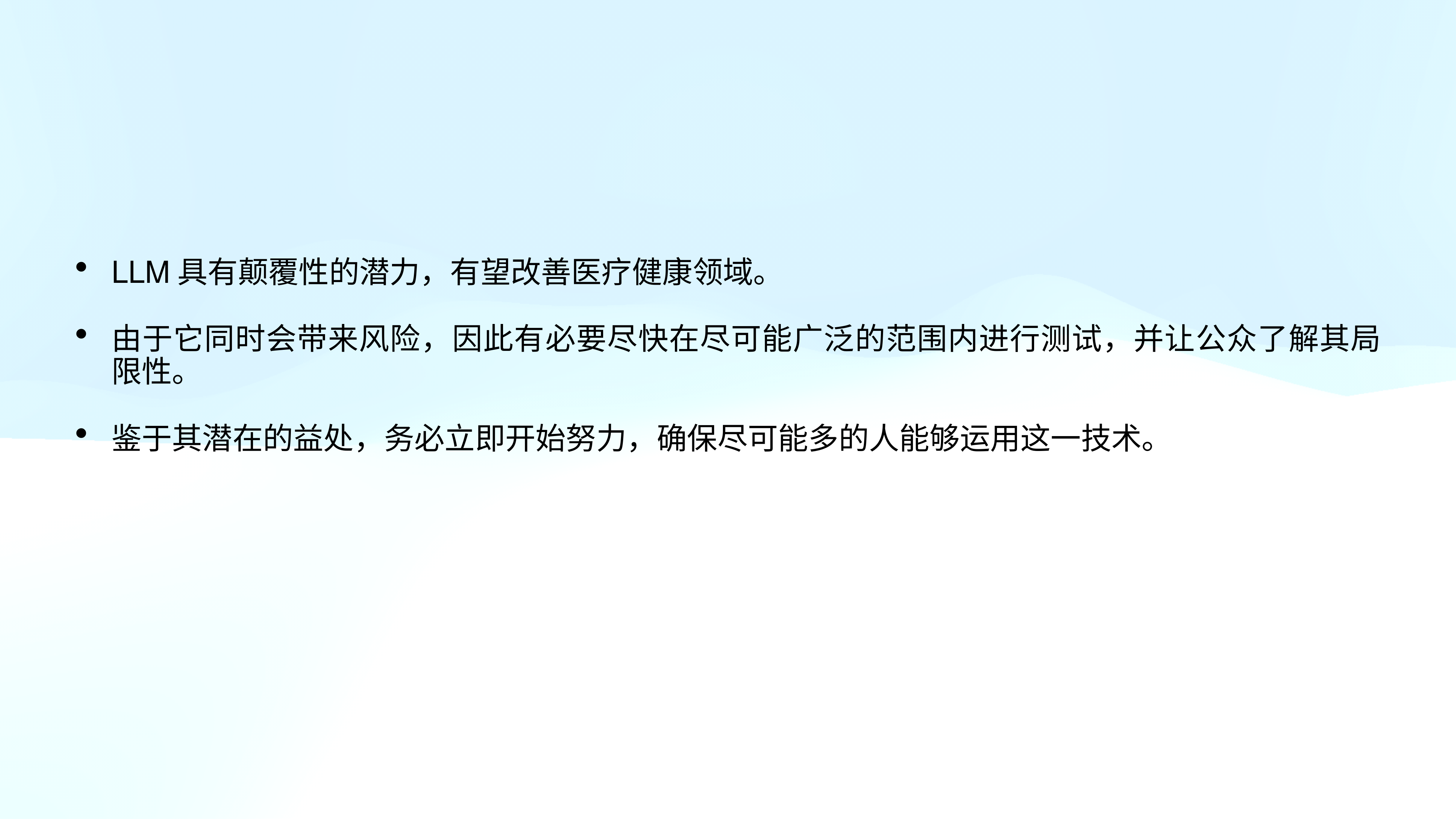

#

LLM具有颠覆性的潜力，有望改善医疗健康领域。
由于它同时会带来风险，因此有必要尽快在尽可能广泛的范围内进行测试，并让公众了解其局限性。
鉴于其潜在的益处，务必立即开始努力，确保尽可能多的人能够运用这一技术。